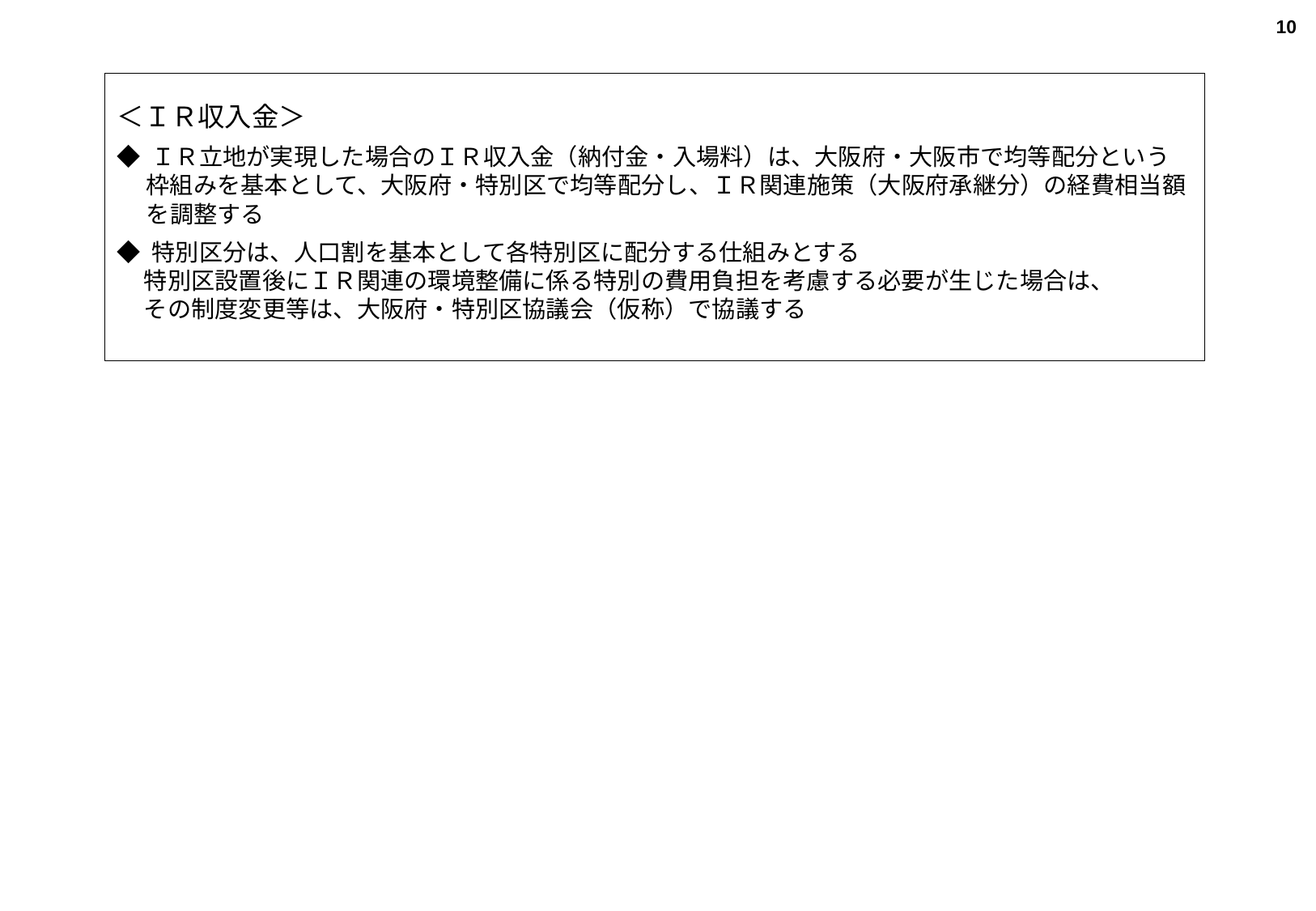

10

＜ＩＲ収入金＞
◆ ＩＲ立地が実現した場合のＩＲ収入金（納付金・入場料）は、大阪府・大阪市で均等配分という
　 枠組みを基本として、大阪府・特別区で均等配分し、ＩＲ関連施策（大阪府承継分）の経費相当額
　 を調整する
◆ 特別区分は、人口割を基本として各特別区に配分する仕組みとする
    特別区設置後にＩＲ関連の環境整備に係る特別の費用負担を考慮する必要が生じた場合は、
    その制度変更等は、大阪府・特別区協議会（仮称）で協議する